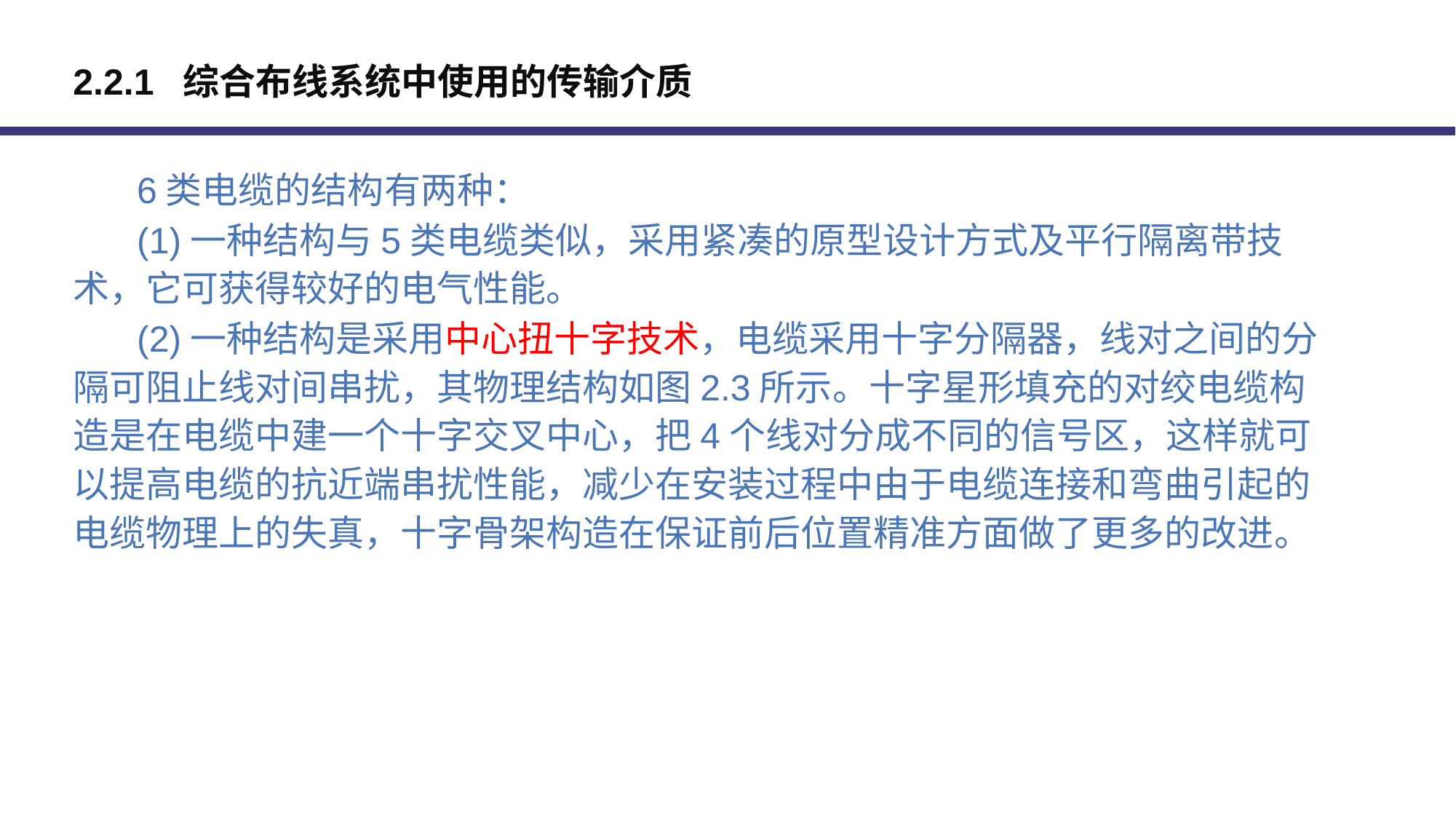

# 2.2.1  综合布线系统中使用的传输介质
6类电缆的结构有两种：
(1)一种结构与5类电缆类似，采用紧凑的原型设计方式及平行隔离带技术，它可获得较好的电气性能。
(2)一种结构是采用中心扭十字技术，电缆采用十字分隔器，线对之间的分隔可阻止线对间串扰，其物理结构如图2.3所示。十字星形填充的对绞电缆构造是在电缆中建一个十字交叉中心，把4个线对分成不同的信号区，这样就可以提高电缆的抗近端串扰性能，减少在安装过程中由于电缆连接和弯曲引起的电缆物理上的失真，十字骨架构造在保证前后位置精准方面做了更多的改进。